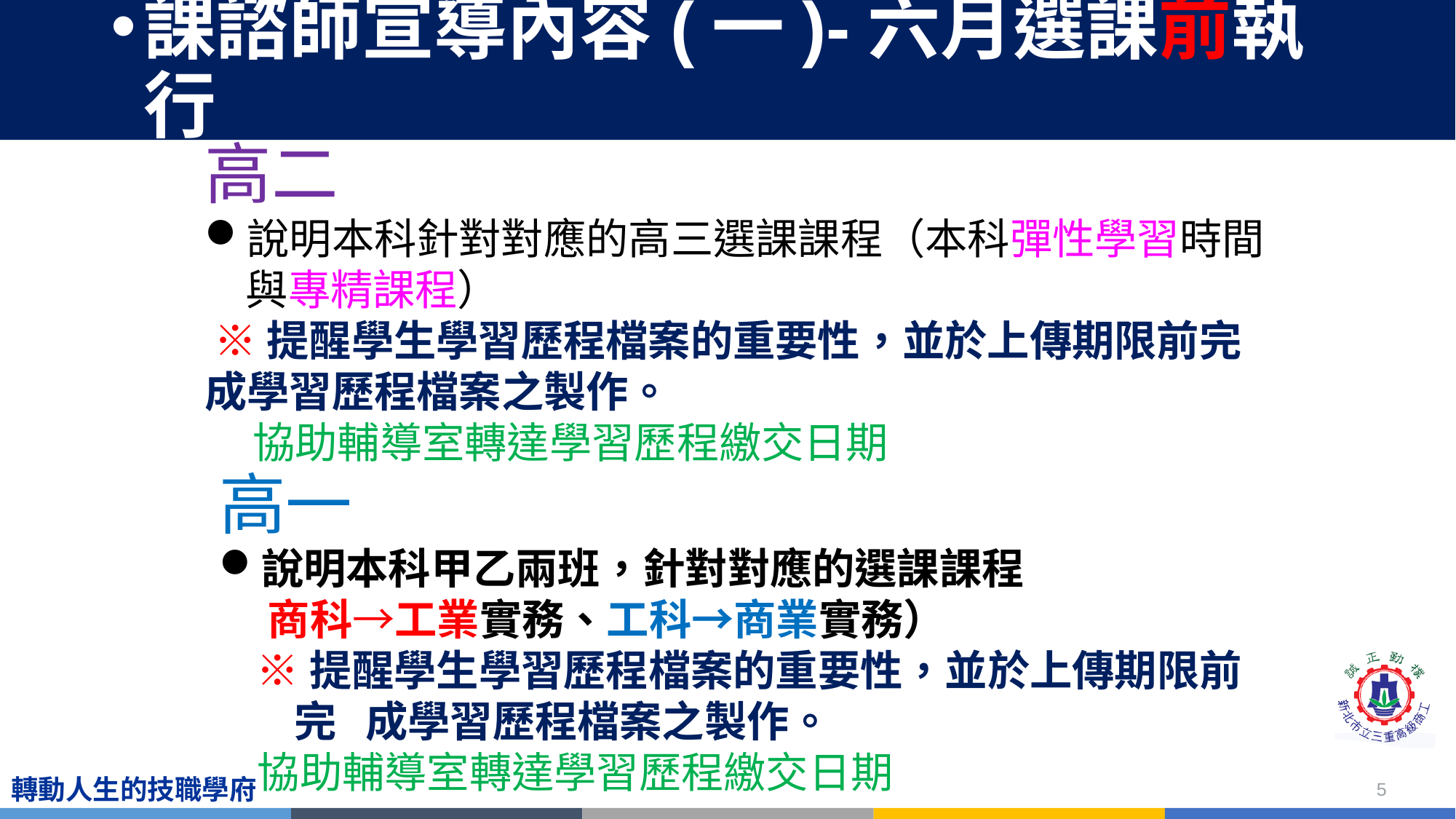

# 課諮師宣導內容(一)-六月選課前執行
高二
說明本科針對對應的高三選課課程（本科彈性學習時間與專精課程）
 ※提醒學生學習歷程檔案的重要性，並於上傳期限前完   成學習歷程檔案之製作。
    協助輔導室轉達學習歷程繳交日期

高一
說明本科甲乙兩班，針對對應的選課課程
    商科→工業實務、工科→商業實務）
    ※提醒學生學習歷程檔案的重要性，並於上傳期限前完   成學習歷程檔案之製作。
   協助輔導室轉達學習歷程繳交日期
5